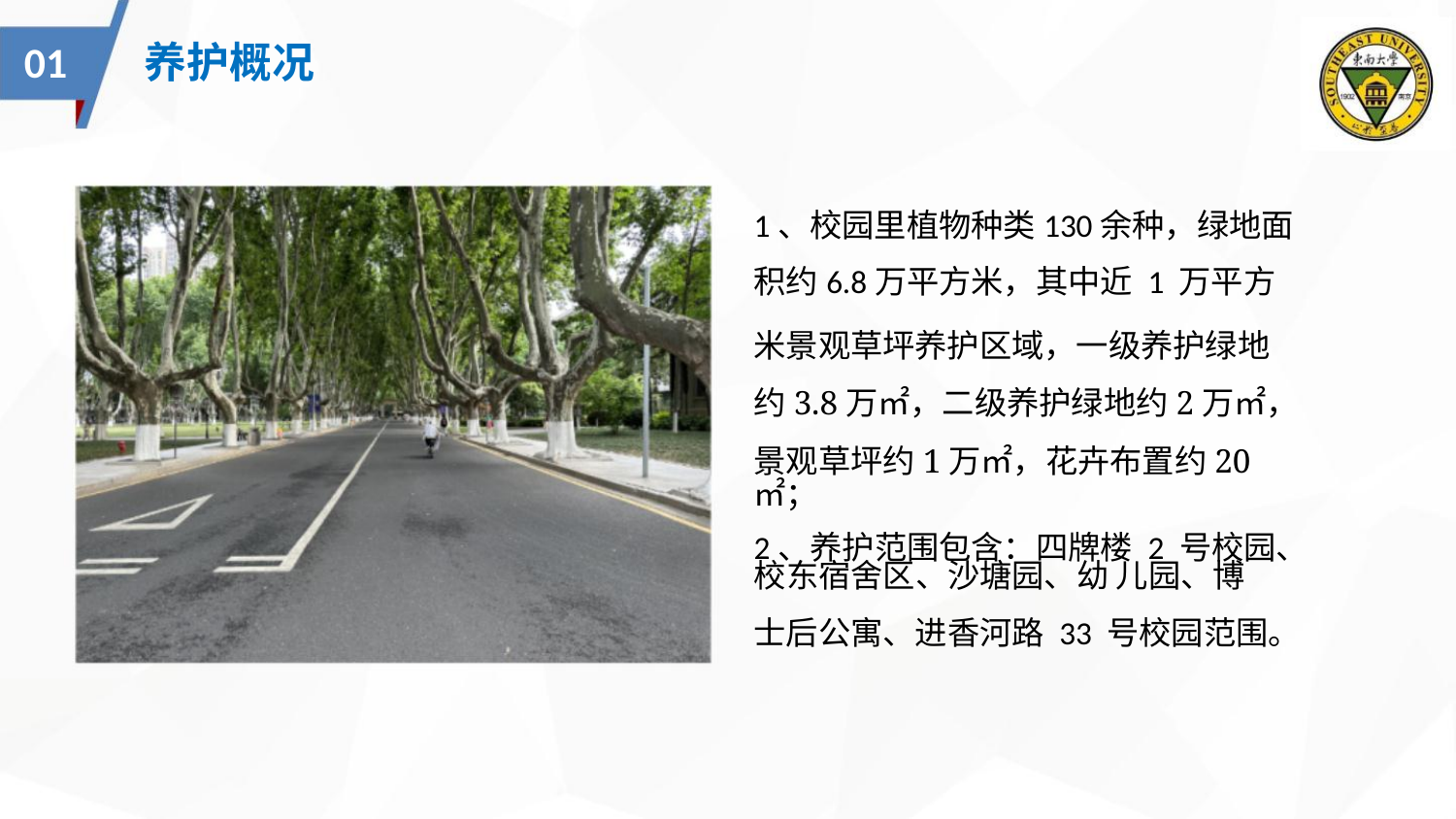

01 养护概况
1、校园里植物种类130余种，绿地面
积约6.8万平方米，其中近 1 万平方
米景观草坪养护区域，一级养护绿地
约3.8万㎡，二级养护绿地约2万㎡，
景观草坪约1万㎡，花卉布置约20㎡；
2、养护范围包含：四牌楼 2 号校园、
校东宿舍区、沙塘园、幼 儿园、博
士后公寓、进香河路 33 号校园范围。